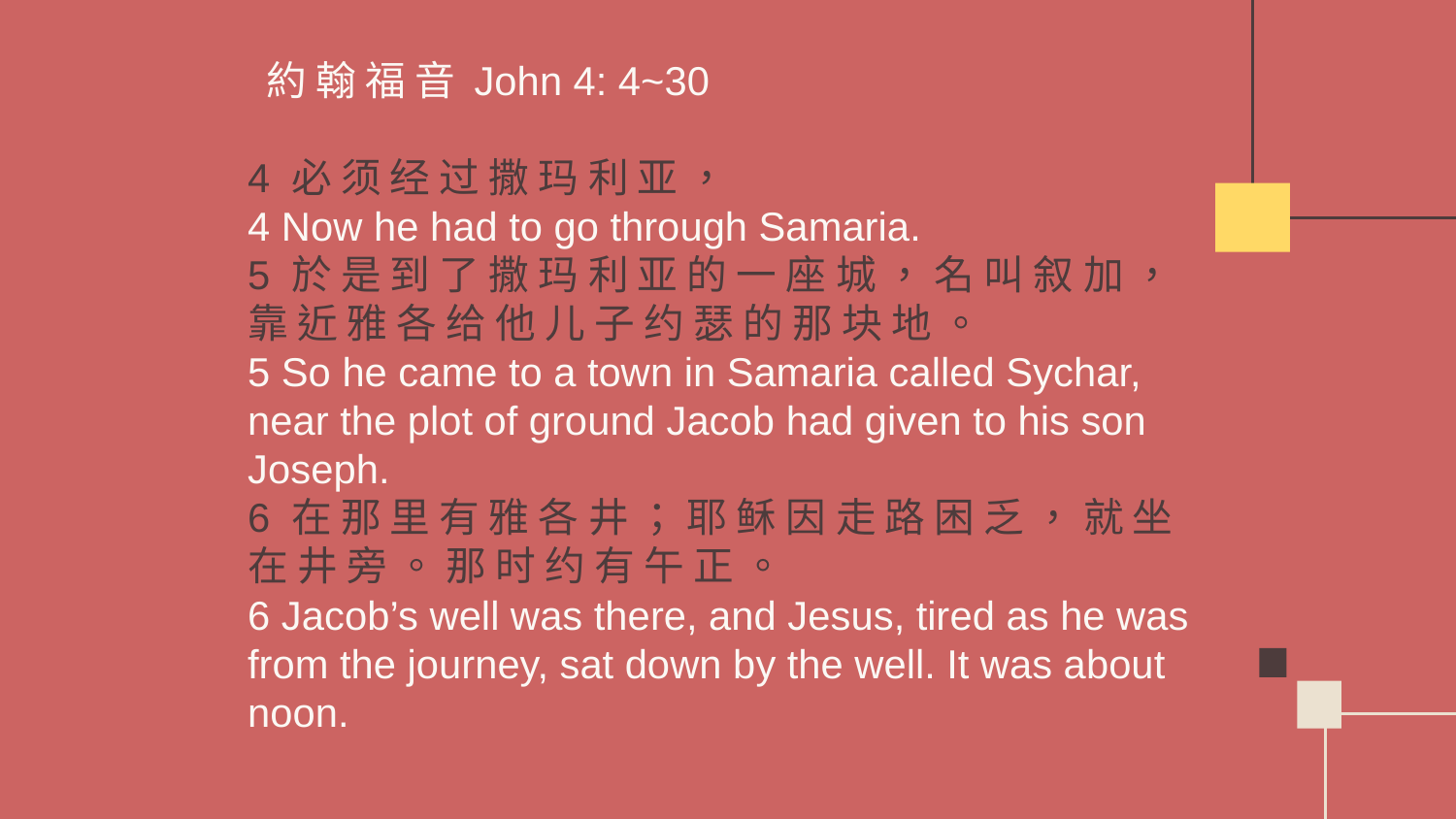

# 約 翰 福 音 John 4: 4~30 4 必 须 经 过 撒 玛 利 亚 ， 4 Now he had to go through Samaria. 5 於 是 到 了 撒 玛 利 亚 的 一 座 城 ， 名 叫 叙 加 ， 靠 近 雅 各 给 他 儿 子 约 瑟 的 那 块 地 。 5 So he came to a town in Samaria called Sychar, near the plot of ground Jacob had given to his son Joseph. 6 在 那 里 有 雅 各 井 ； 耶 稣 因 走 路 困 乏 ， 就 坐 在 井 旁 。 那 时 约 有 午 正 。 6 Jacob’s well was there, and Jesus, tired as he was from the journey, sat down by the well. It was about noon.